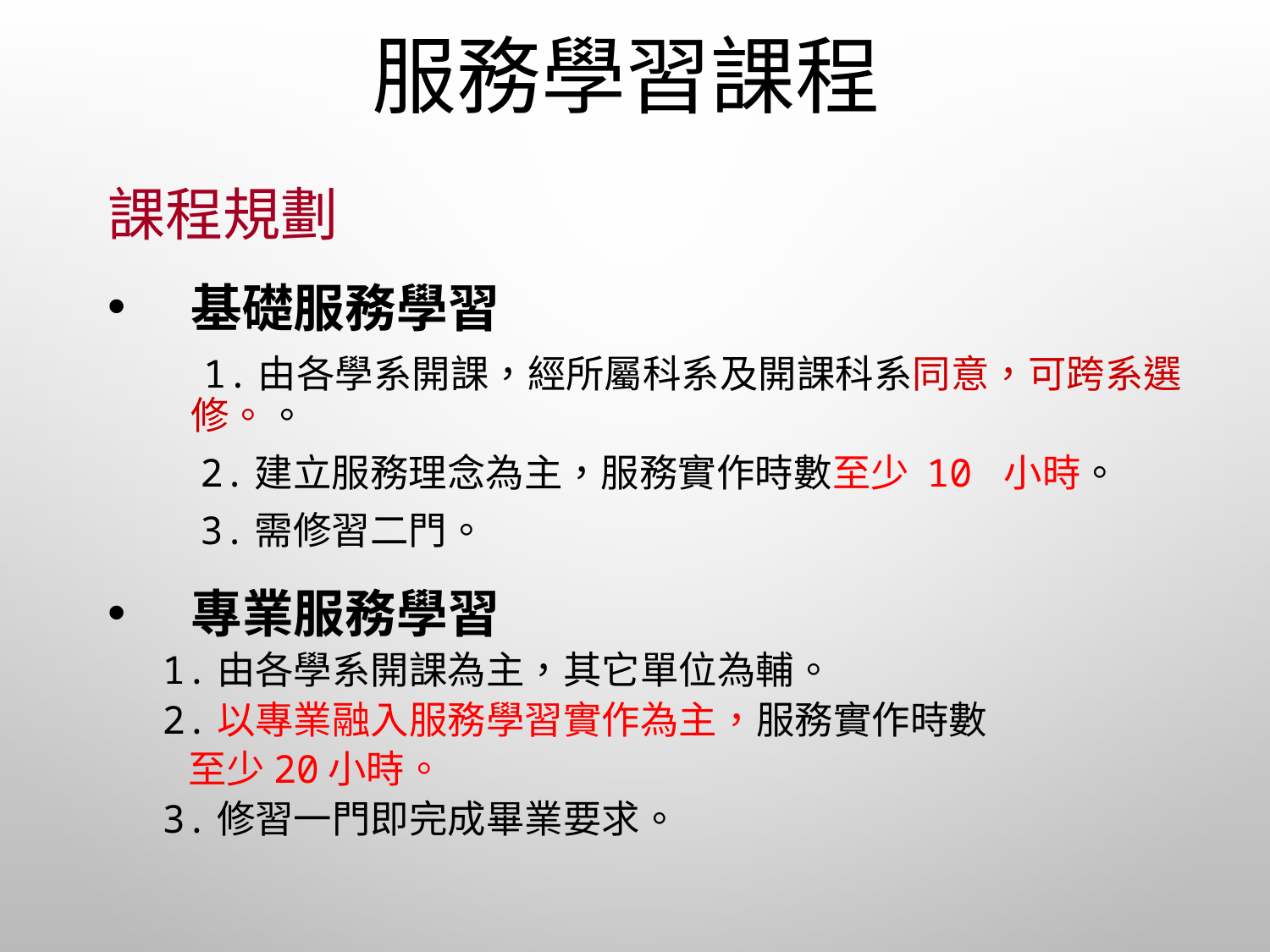

# 服務學習課程
課程規劃
基礎服務學習
    1.由各學系開課，經所屬科系及開課科系同意，可跨系選修。。
    2.建立服務理念為主，服務實作時數至少 10 小時。
    3.需修習二門。
專業服務學習
1.由各學系開課為主，其它單位為輔。
2.以專業融入服務學習實作為主，服務實作時數
  至少20小時。
3.修習一門即完成畢業要求。